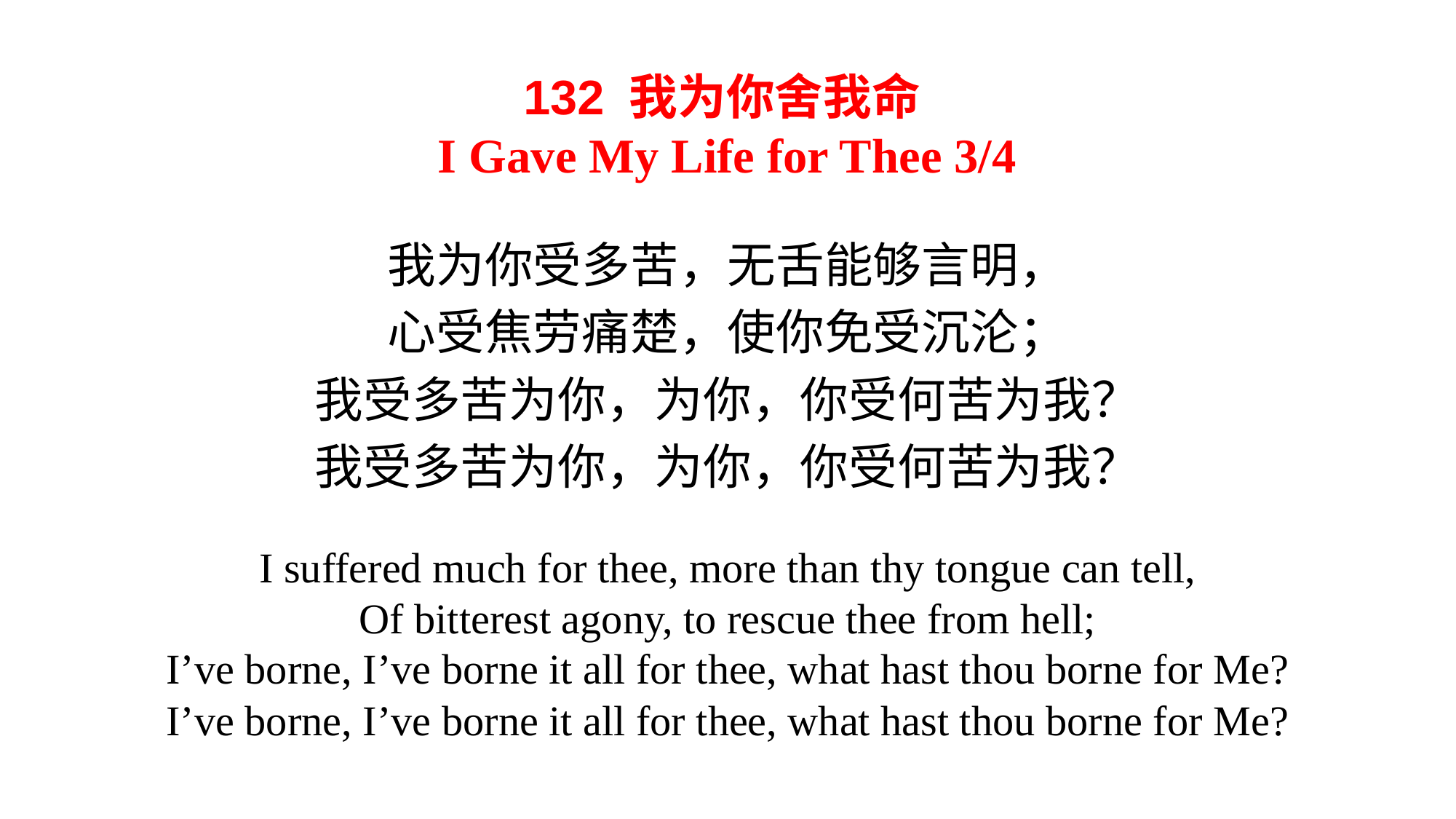

132 我为你舍我命
I Gave My Life for Thee 3/4
我为你受多苦，无舌能够言明，
心受焦劳痛楚，使你免受沉沦；
我受多苦为你，为你，你受何苦为我？
我受多苦为你，为你，你受何苦为我？

I suffered much for thee, more than thy tongue can tell,
Of bitterest agony, to rescue thee from hell;
I’ve borne, I’ve borne it all for thee, what hast thou borne for Me?
I’ve borne, I’ve borne it all for thee, what hast thou borne for Me?